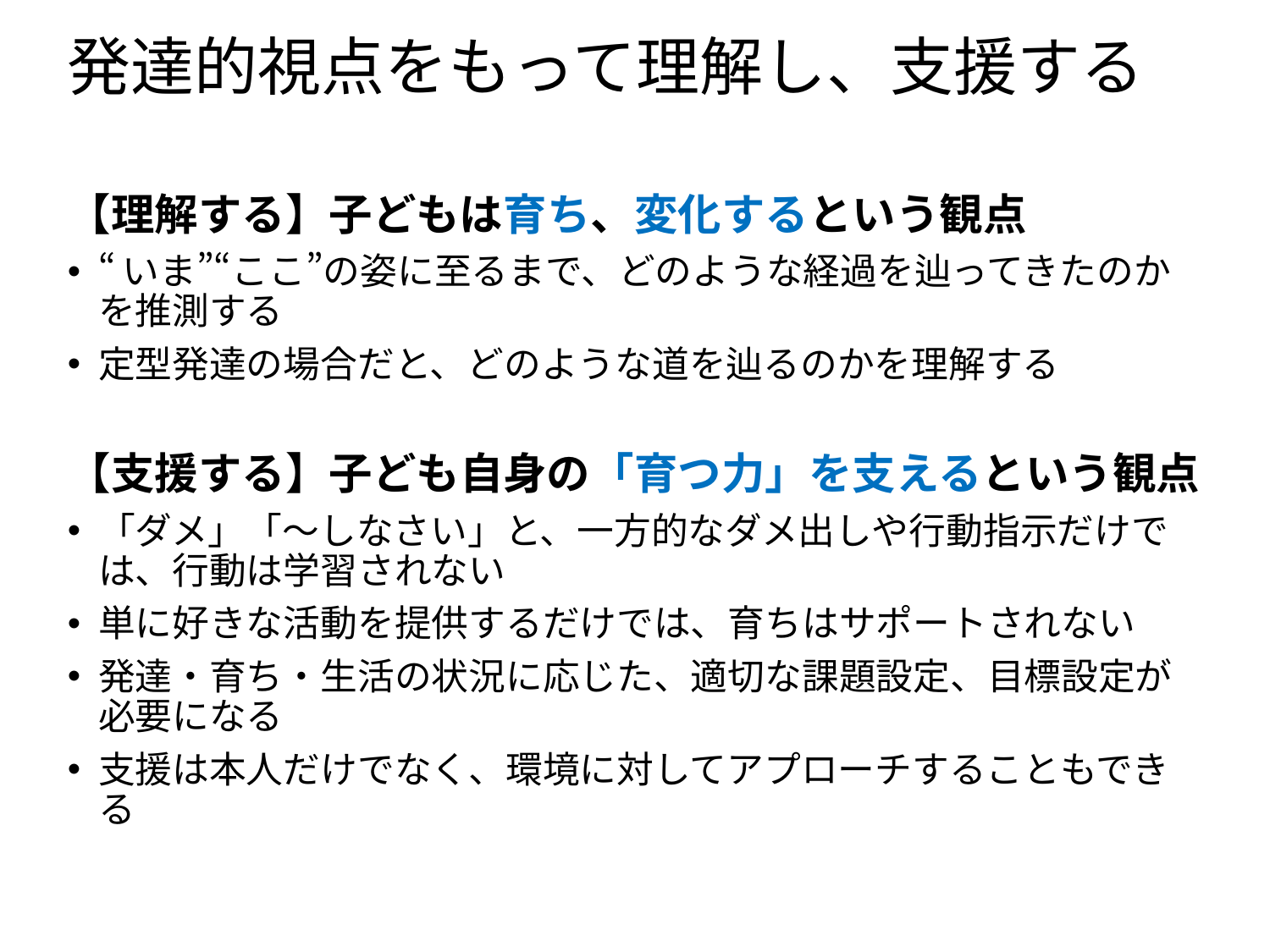

# 発達的視点をもって理解し、支援する

【理解する】子どもは育ち、変化するという観点
“いま”“ここ”の姿に至るまで、どのような経過を辿ってきたのかを推測する
定型発達の場合だと、どのような道を辿るのかを理解する

【支援する】子ども自身の「育つ力」を支えるという観点
「ダメ」「〜しなさい」と、一方的なダメ出しや行動指示だけでは、行動は学習されない
単に好きな活動を提供するだけでは、育ちはサポートされない
発達・育ち・生活の状況に応じた、適切な課題設定、目標設定が必要になる
支援は本人だけでなく、環境に対してアプローチすることもできる